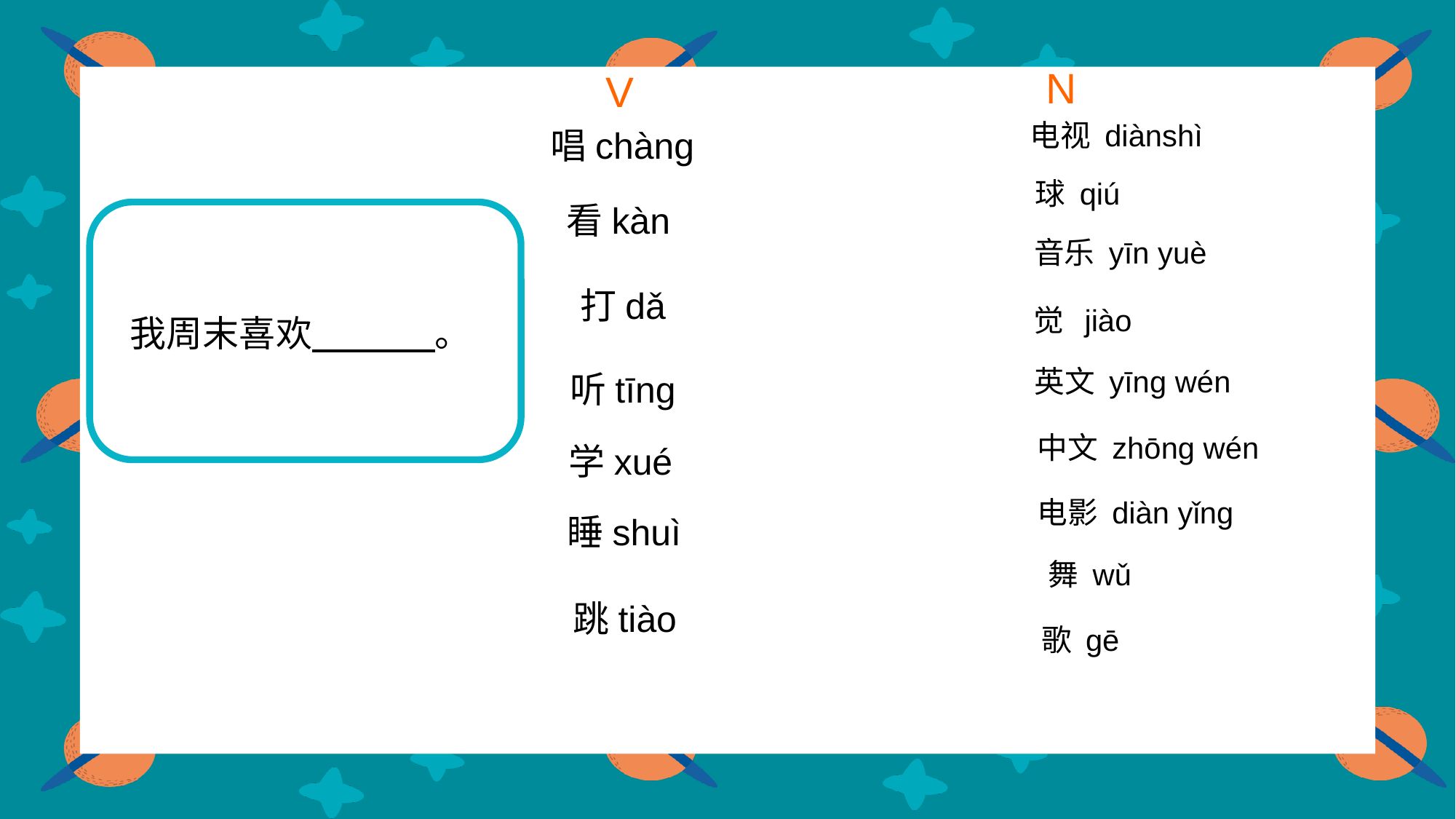

N
V
电视 diànshì
唱chàng
球 qiú

看kàn

音乐 yīn yuè

我周末喜欢               。
打dǎ
觉  jiào
英文 yīng wén
听tīng
中文 zhōng wén
学xué
电影 diàn yǐng
睡shuì
舞 wǔ
跳tiào

歌 gē